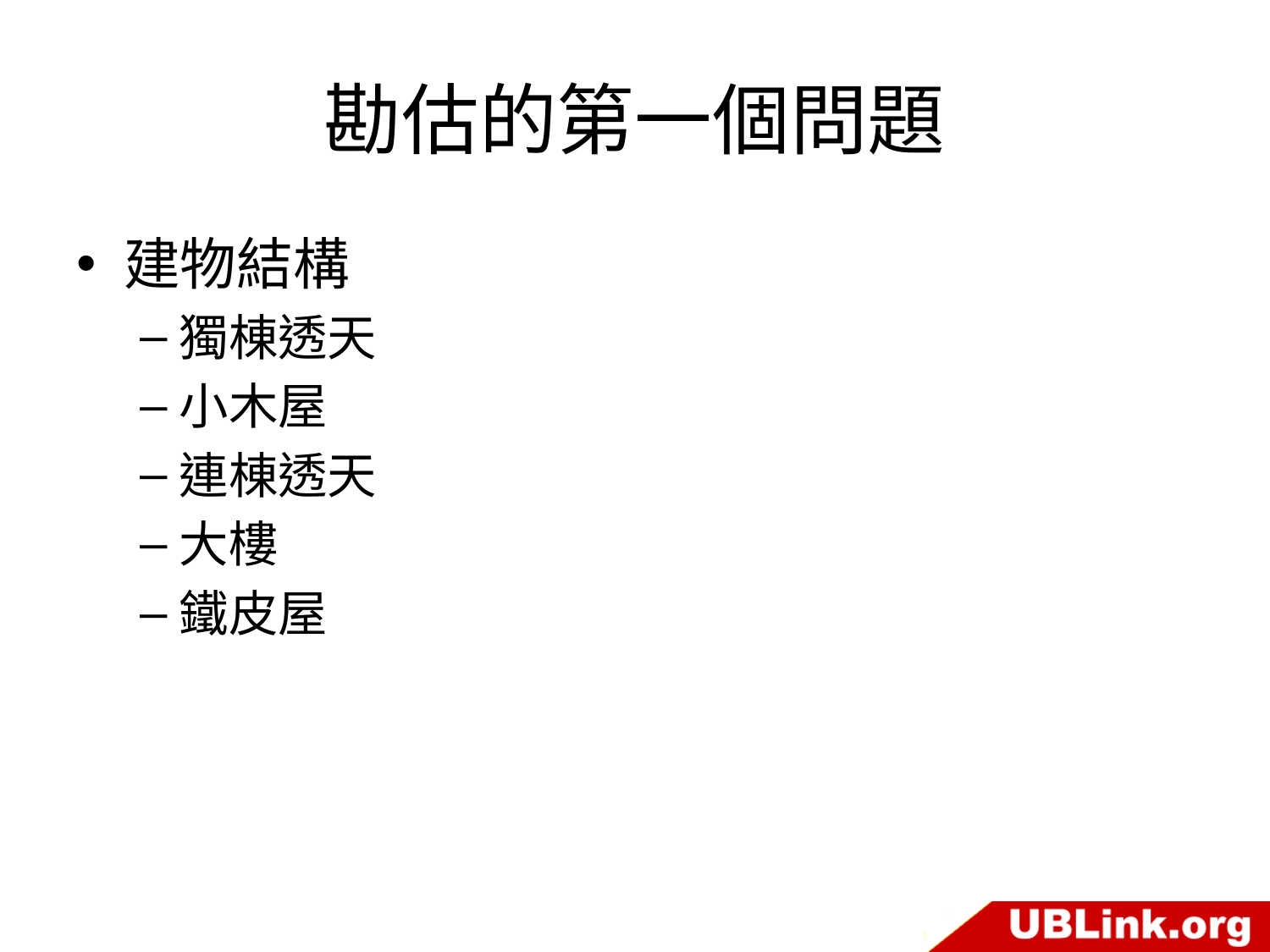

# 勘估的第一個問題
建物結構
獨棟透天
小木屋
連棟透天
大樓
鐵皮屋